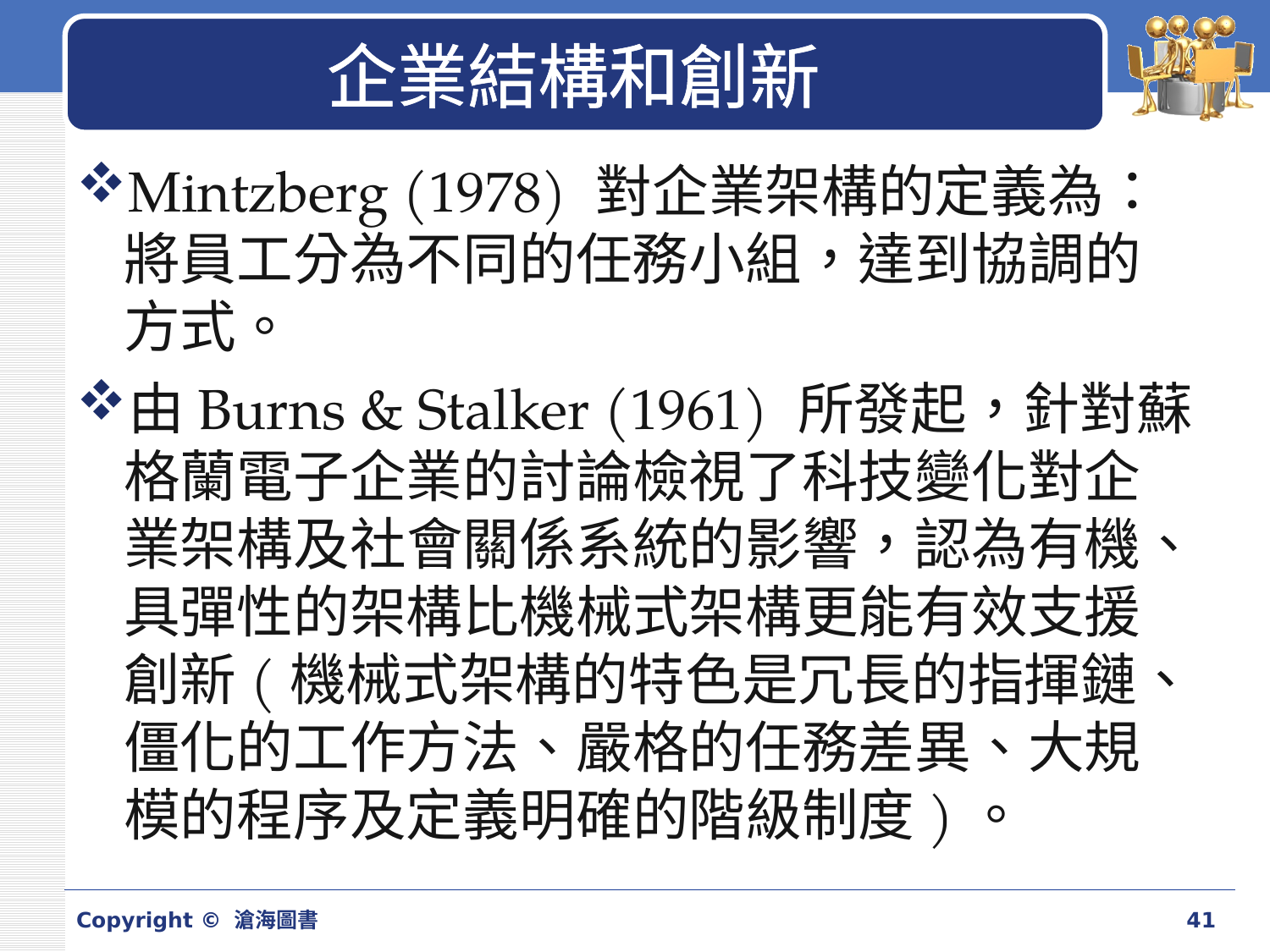

# 企業結構和創新
Mintzberg (1978) 對企業架構的定義為：將員工分為不同的任務小組，達到協調的方式。
由Burns & Stalker (1961) 所發起，針對蘇格蘭電子企業的討論檢視了科技變化對企業架構及社會關係系統的影響，認為有機、具彈性的架構比機械式架構更能有效支援創新(機械式架構的特色是冗長的指揮鏈、僵化的工作方法、嚴格的任務差異、大規模的程序及定義明確的階級制度)。
Copyright © 滄海圖書
41